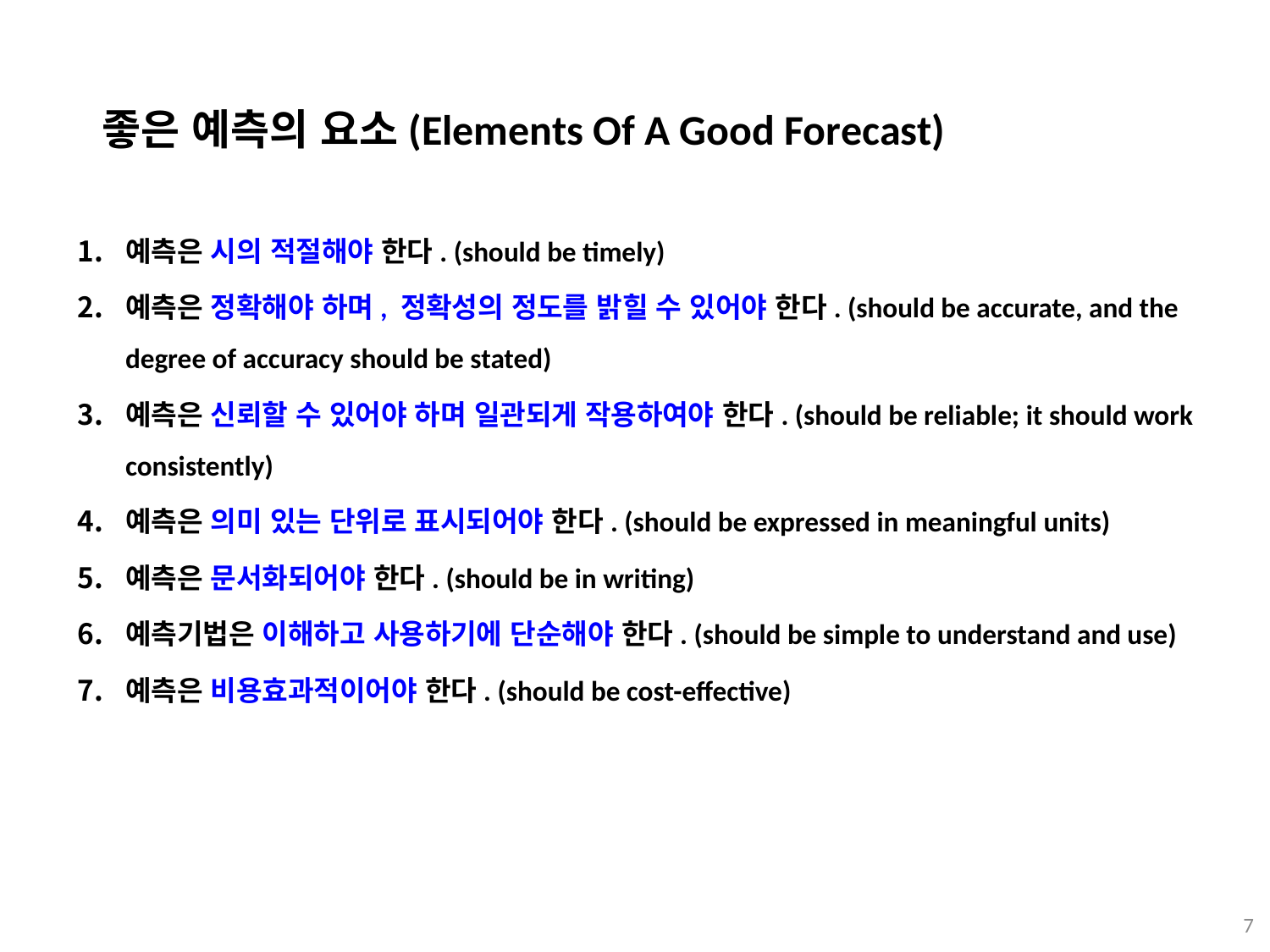

좋은 예측의 요소(Elements Of A Good Forecast)
예측은 시의 적절해야 한다. (should be timely)
예측은 정확해야 하며, 정확성의 정도를 밝힐 수 있어야 한다. (should be accurate, and the degree of accuracy should be stated)
예측은 신뢰할 수 있어야 하며 일관되게 작용하여야 한다. (should be reliable; it should work consistently)
예측은 의미 있는 단위로 표시되어야 한다. (should be expressed in meaningful units)
예측은 문서화되어야 한다. (should be in writing)
예측기법은 이해하고 사용하기에 단순해야 한다. (should be simple to understand and use)
예측은 비용효과적이어야 한다. (should be cost-effective)

7